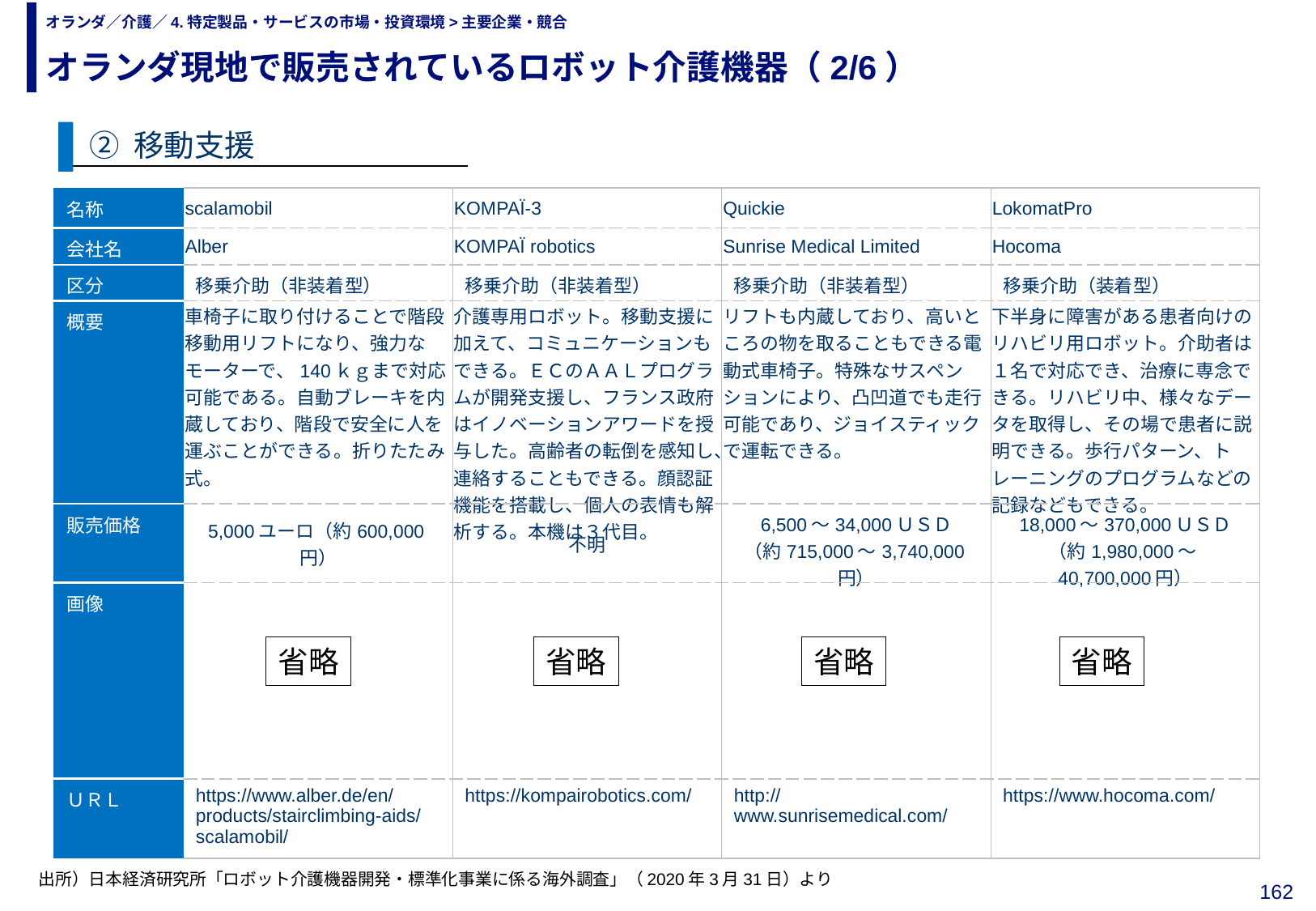

オランダ現地で販売されているロボット介護機器（2/6）
# オランダ／介護／4.特定製品・サービスの市場・投資環境>主要企業・競合
② 移動支援

| 名称 | scalamobil | KOMPAÏ-3 | Quickie | LokomatPro |
| --- | --- | --- | --- | --- |
| 会社名 | Alber | KOMPAÏ robotics | Sunrise Medical Limited | Hocoma |
| 区分 | 移乗介助（非装着型） | 移乗介助（非装着型） | 移乗介助（非装着型） | 移乗介助（装着型） |
| 概要 | 車椅子に取り付けることで階段移動用リフトになり、強力なモーターで、140ｋｇまで対応可能である。自動ブレーキを内蔵しており、階段で安全に人を運ぶことができる。折りたたみ式。 | 介護専用ロボット。移動支援に加えて、コミュニケーションもできる。ＥＣのＡＡＬプログラムが開発支援し、フランス政府はイノベーションアワードを授与した。高齢者の転倒を感知し、連絡することもできる。顔認証機能を搭載し、個人の表情も解析する。本機は３代目。 | リフトも内蔵しており、高いところの物を取ることもできる電動式車椅子。特殊なサスペンションにより、凸凹道でも走行可能であり、ジョイスティックで運転できる。 | 下半身に障害がある患者向けのリハビリ用ロボット。介助者は１名で対応でき、治療に専念できる。リハビリ中、様々なデータを取得し、その場で患者に説明できる。歩行パターン、トレーニングのプログラムなどの記録などもできる。 |
| 販売価格 | 5,000ユーロ（約600,000円） | 不明 | 6,500～34,000ＵＳＤ （約715,000～3,740,000円） | 18,000～370,000ＵＳＤ （約1,980,000～40,700,000円） |
| 画像 |  |  |  |  |
| ＵＲＬ | https://www.alber.de/en/products/stairclimbing-aids/scalamobil/ | https://kompairobotics.com/ | http://www.sunrisemedical.com/ | https://www.hocoma.com/ |
省略
省略
省略
省略
出所）日本経済研究所「ロボット介護機器開発・標準化事業に係る海外調査」（2020年3月31日）より